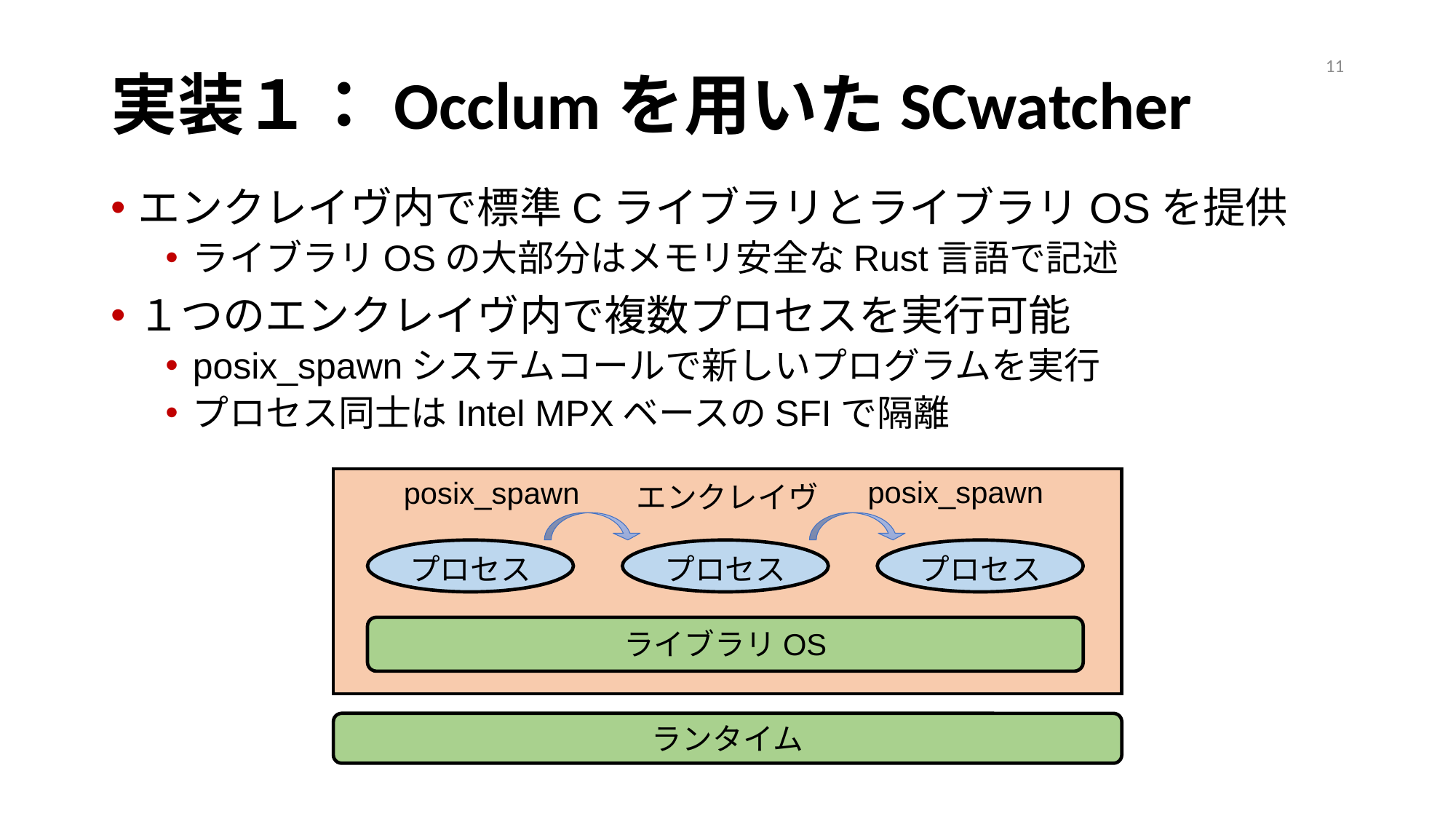

11
# 実装１：Occlumを用いたSCwatcher
エンクレイヴ内で標準CライブラリとライブラリOSを提供
ライブラリOSの大部分はメモリ安全なRust言語で記述
１つのエンクレイヴ内で複数プロセスを実行可能
posix_spawnシステムコールで新しいプログラムを実行
プロセス同士はIntel MPXベースのSFIで隔離

posix_spawn
エンクレイヴ
posix_spawn

プロセス
プロセス
プロセス
ライブラリOS
ランタイム